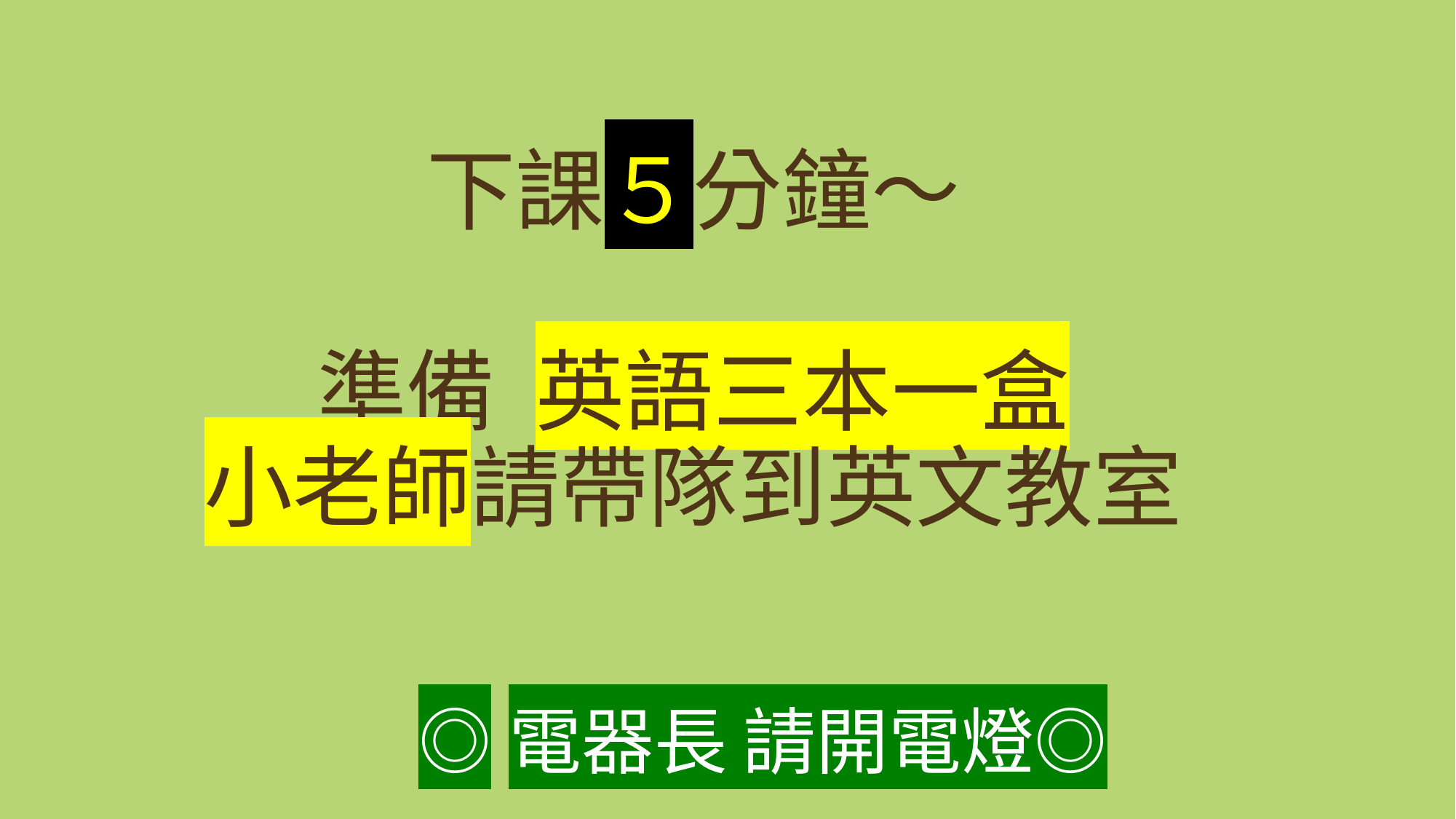

# 下課５分鐘～ 準備  英語三本一盒 小老師請帶隊到英文教室
◎電器長 請開電燈◎